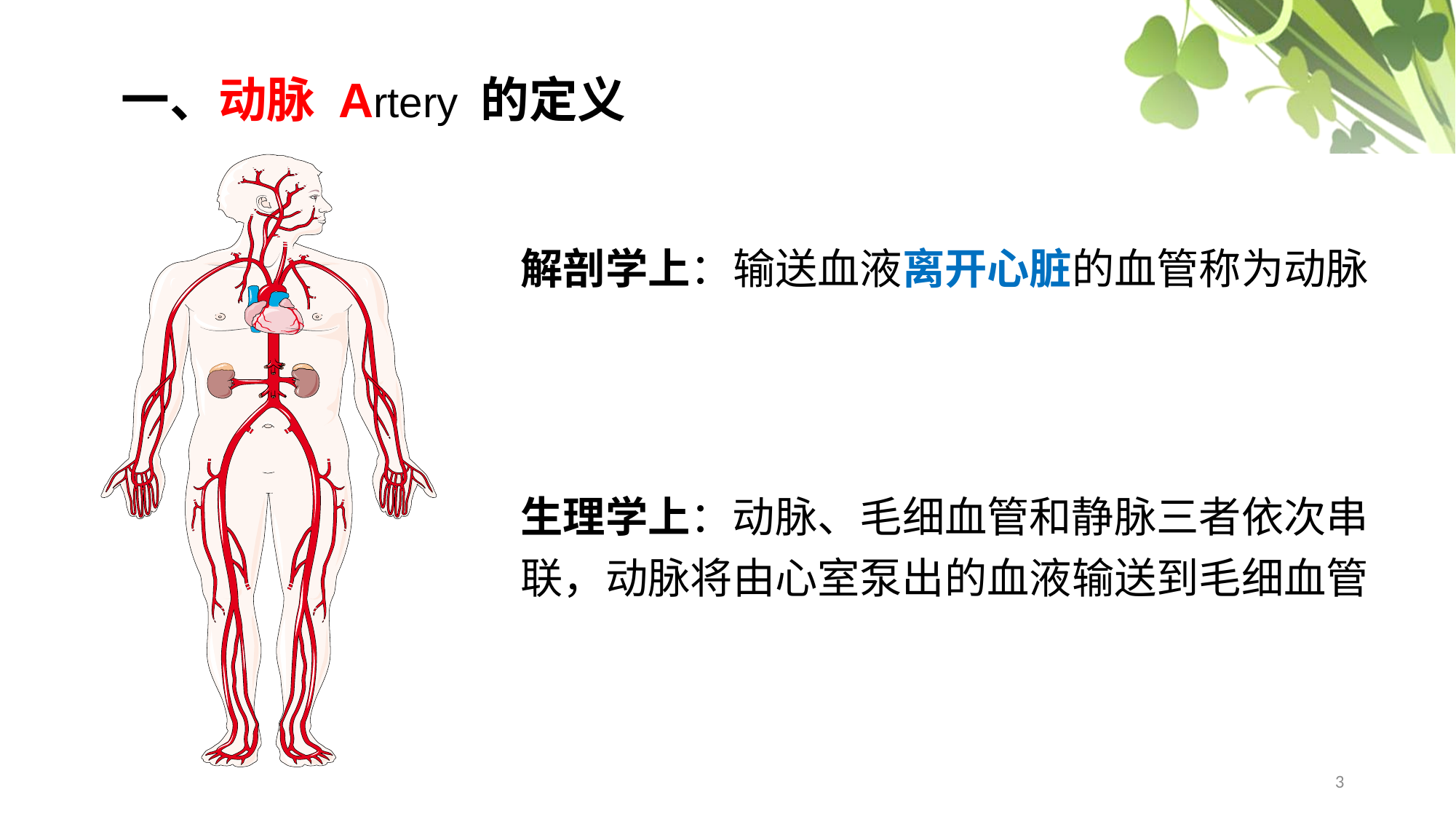

一、动脉 Artery 的定义

解剖学上：输送血液离开心脏的血管称为动脉
生理学上：动脉、毛细血管和静脉三者依次串联，动脉将由心室泵出的血液输送到毛细血管
3